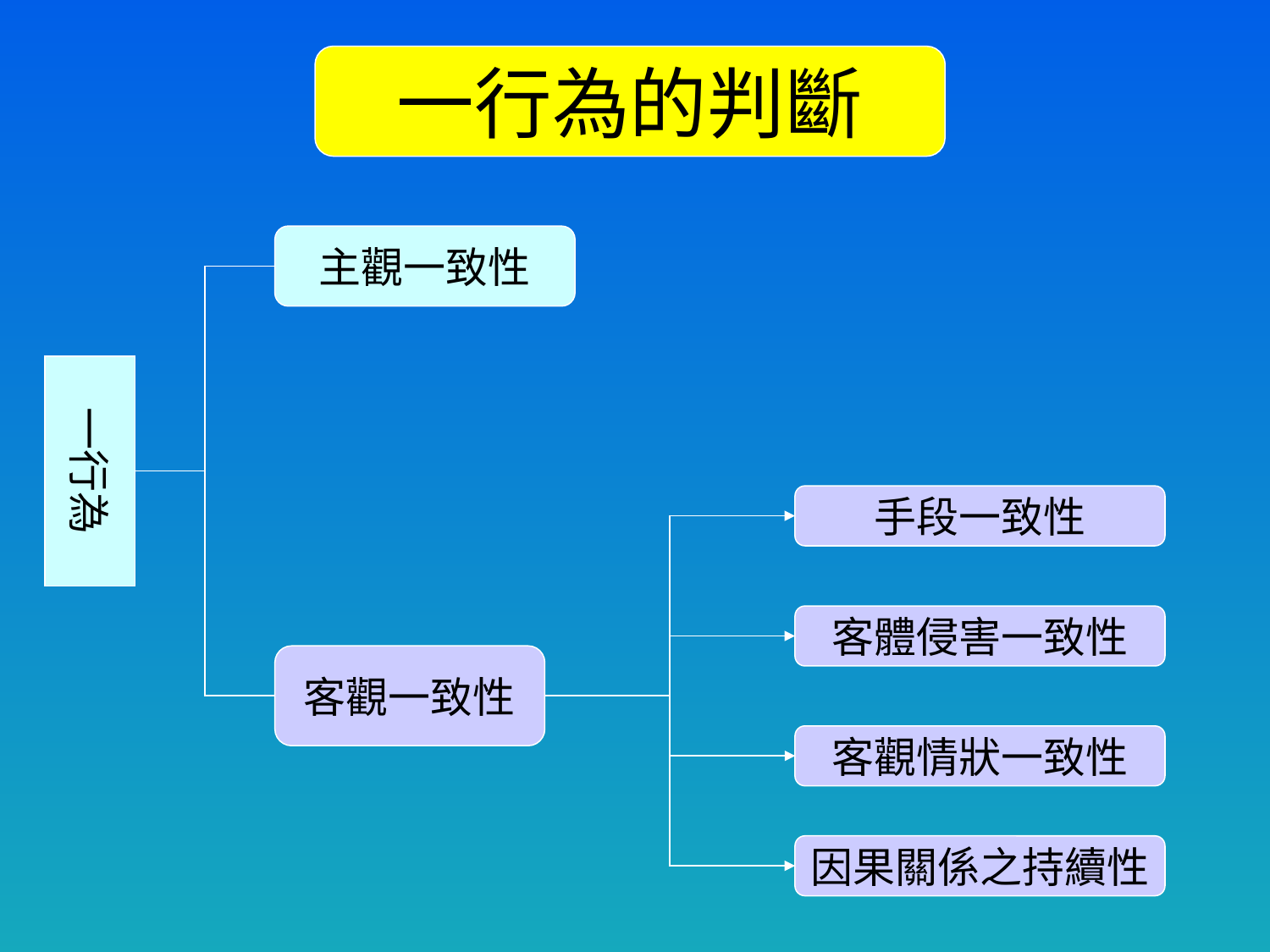

一行為的判斷
主觀一致性
一行為
手段一致性
客體侵害一致性
客觀一致性
客觀情狀一致性
因果關係之持續性